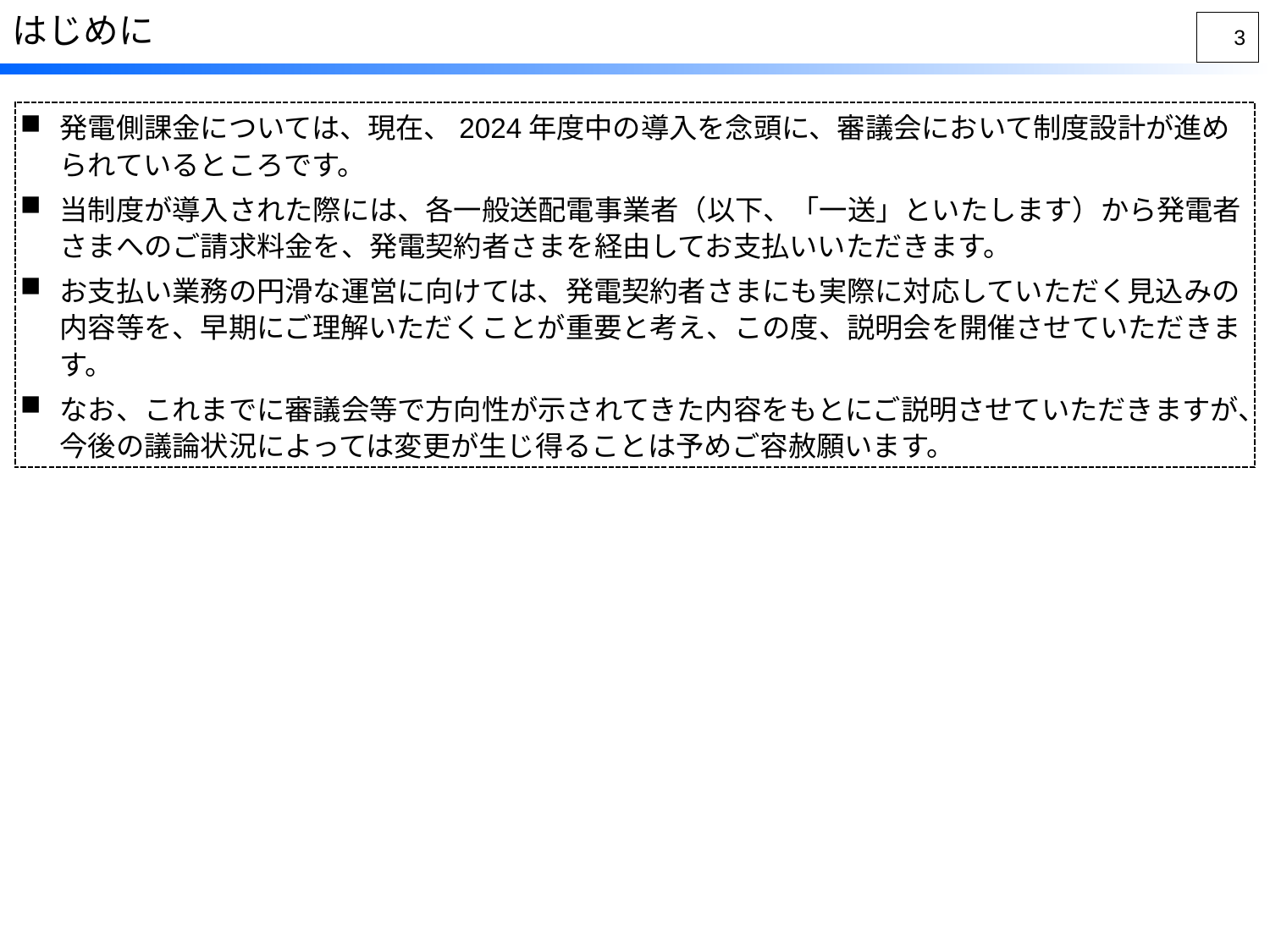

はじめに
3

発電側課金については、現在、2024年度中の導入を念頭に、審議会において制度設計が進められているところです。
当制度が導入された際には、各一般送配電事業者（以下、「一送」といたします）から発電者さまへのご請求料金を、発電契約者さまを経由してお支払いいただきます。
お支払い業務の円滑な運営に向けては、発電契約者さまにも実際に対応していただく見込みの内容等を、早期にご理解いただくことが重要と考え、この度、説明会を開催させていただきます。
なお、これまでに審議会等で方向性が示されてきた内容をもとにご説明させていただきますが、今後の議論状況によっては変更が生じ得ることは予めご容赦願います。